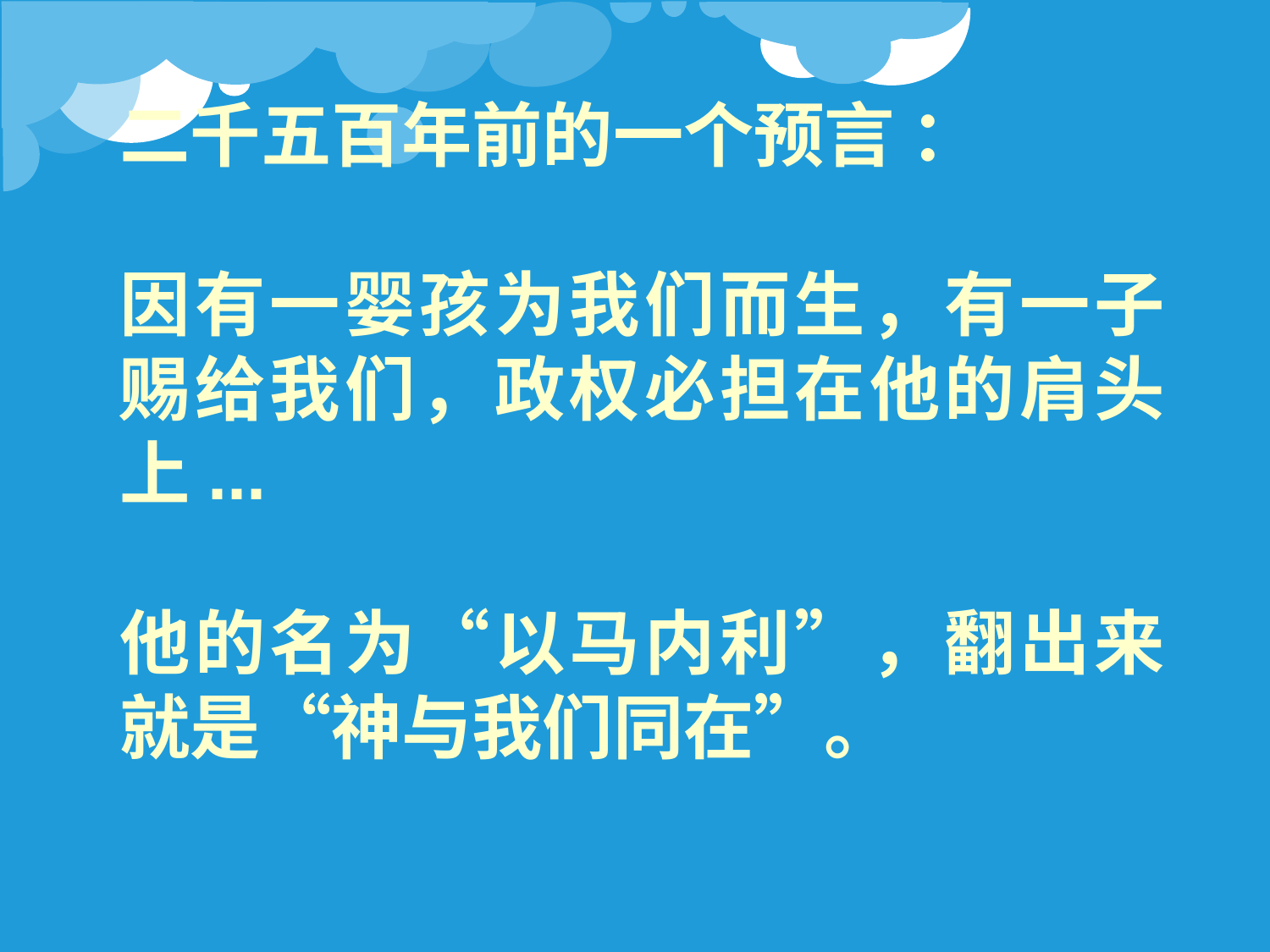

二千五百年前的一个预言 ：

因有一婴孩为我们而生，有一子赐给我们，政权必担在他的肩头上...

他的名为“以马内利”，翻出来就是“神与我们同在”。